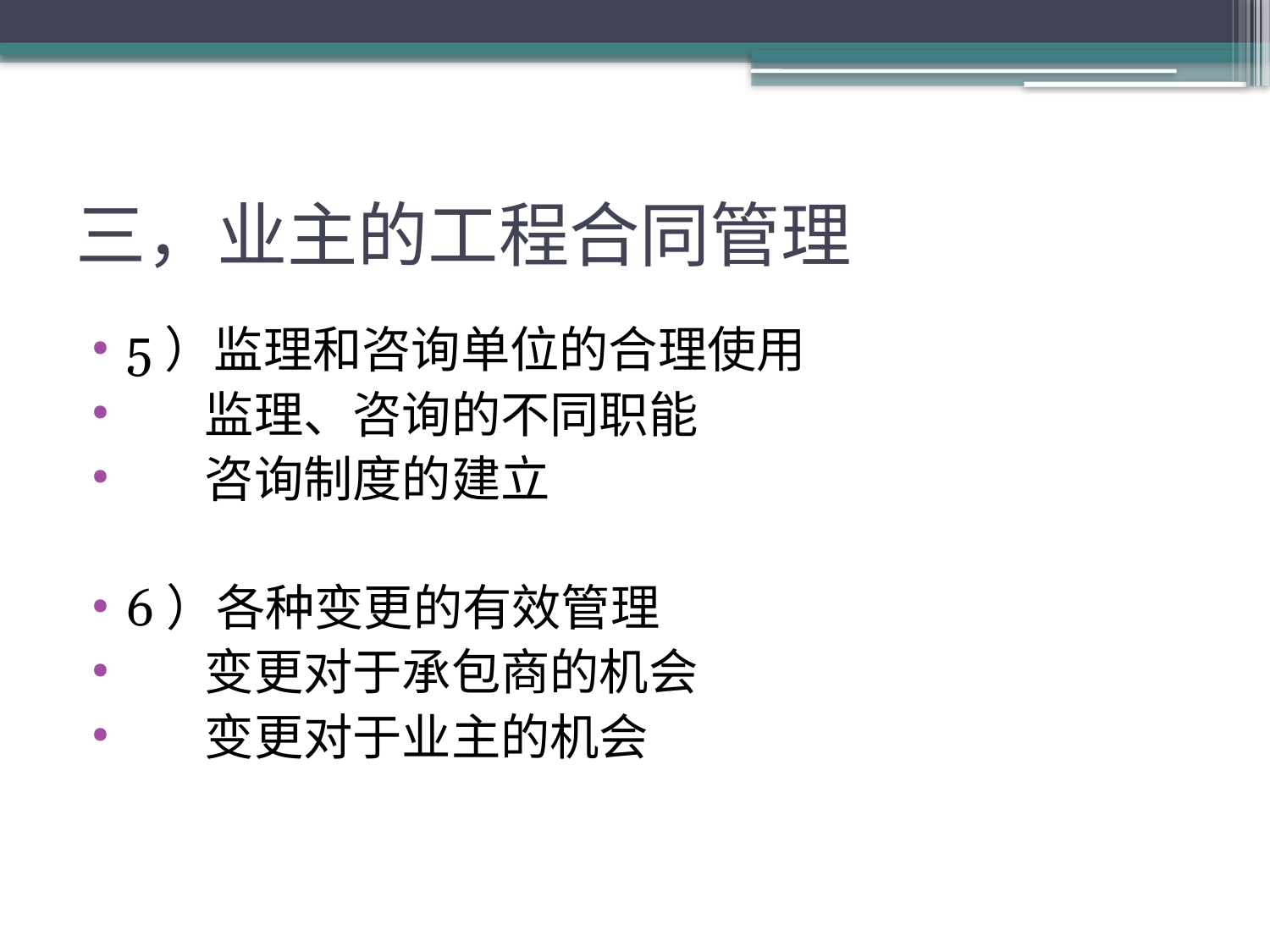

# 三，业主的工程合同管理
5）监理和咨询单位的合理使用
      监理、咨询的不同职能
      咨询制度的建立

6）各种变更的有效管理
      变更对于承包商的机会
      变更对于业主的机会